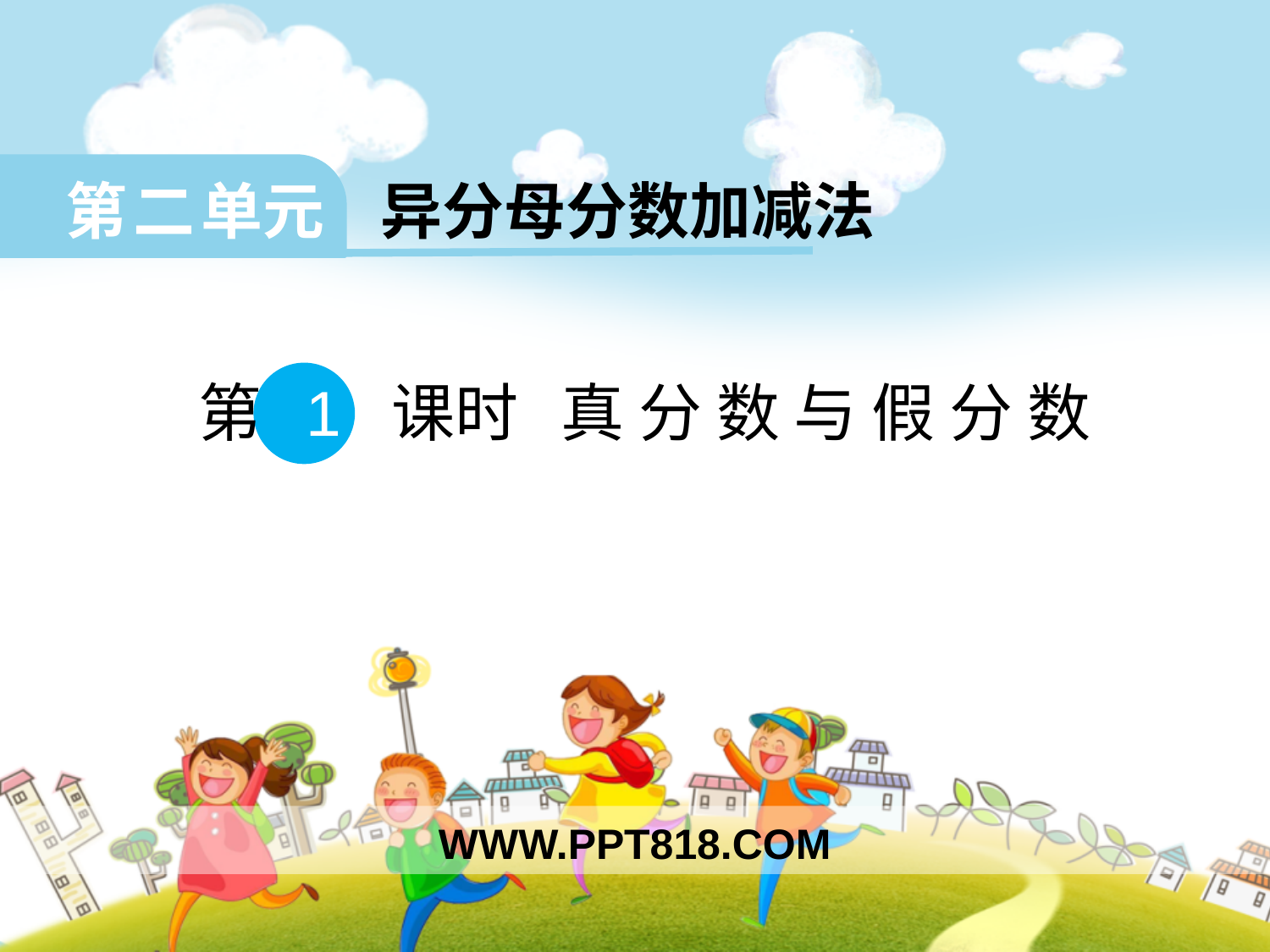

第 二 单元    异分母分数加减法

  第  1  课时   真 分 数 与 假 分 数
WWW.PPT818.COM